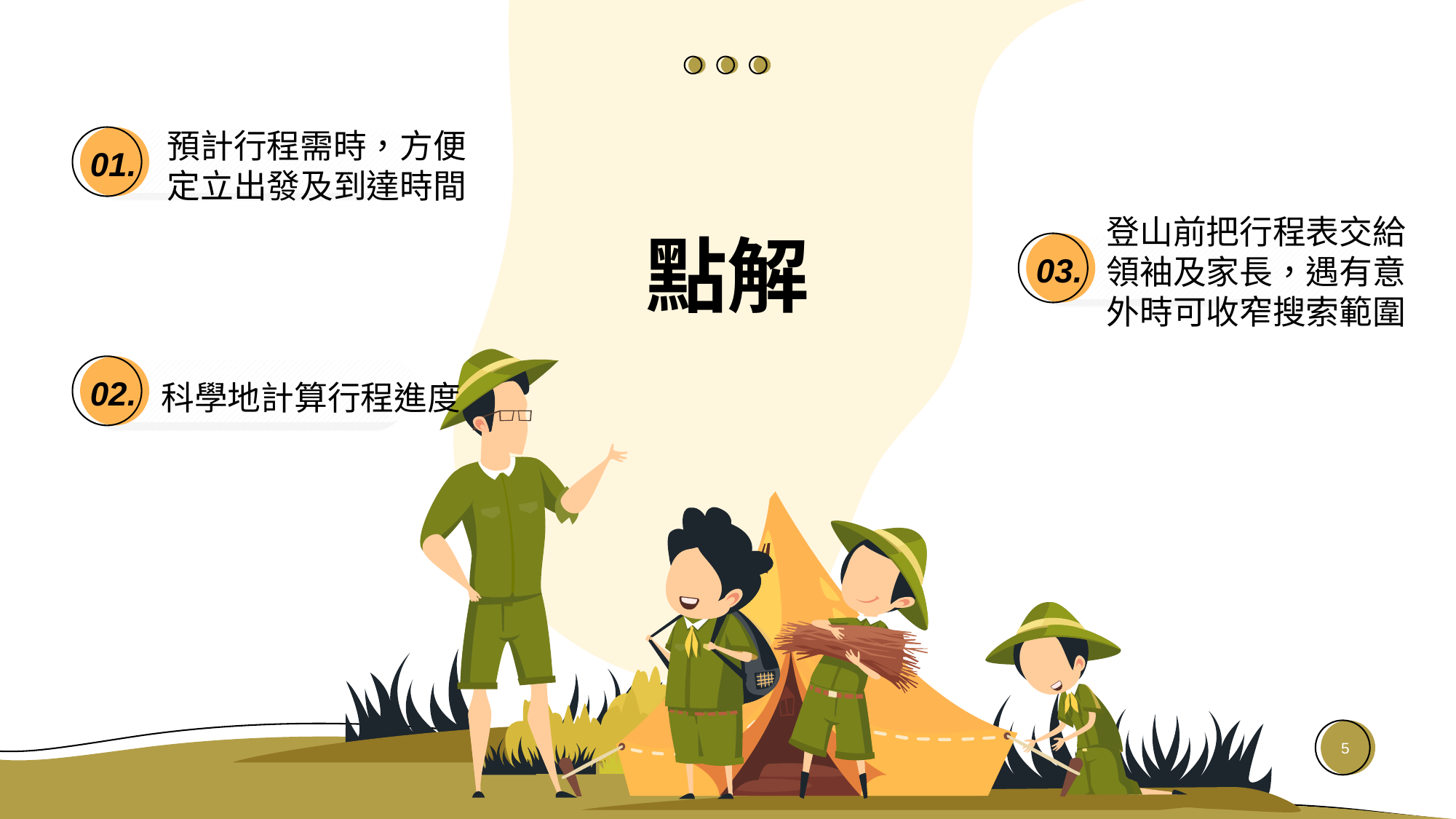

點解
預計行程需時，方便
定立出發及到達時間

01.
登山前把行程表交給
領袖及家長，遇有意
外時可收窄搜索範圍

03.

科學地計算行程進度
02.

5